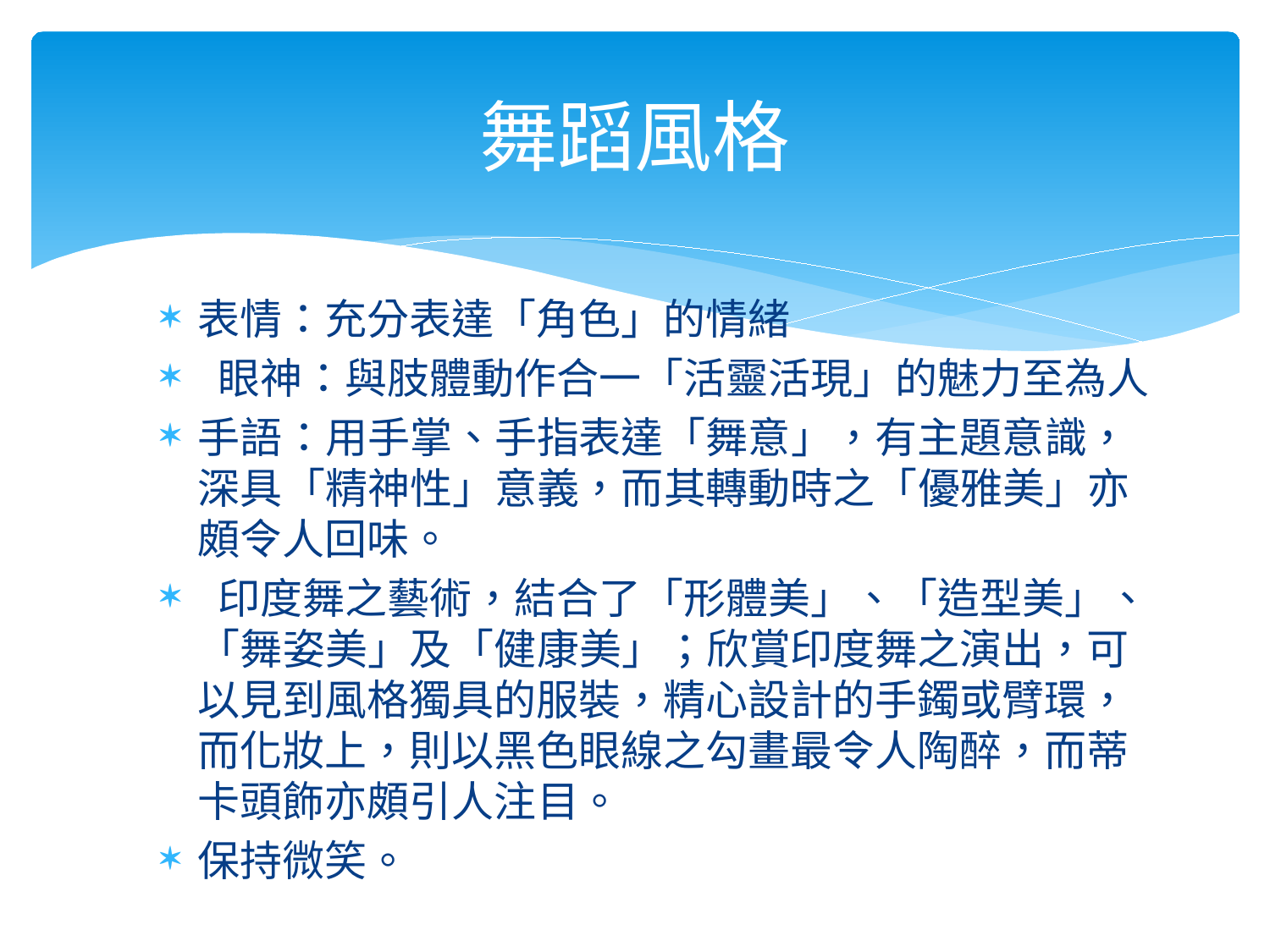

# 舞蹈風格
表情：充分表達「角色」的情緒
 眼神：與肢體動作合一「活靈活現」的魅力至為人
手語：用手掌、手指表達「舞意」，有主題意識，深具「精神性」意義，而其轉動時之「優雅美」亦頗令人回味。
 印度舞之藝術，結合了「形體美」、「造型美」、「舞姿美」及「健康美」；欣賞印度舞之演出，可以見到風格獨具的服裝，精心設計的手鐲或臂環，而化妝上，則以黑色眼線之勾畫最令人陶醉，而蒂卡頭飾亦頗引人注目。
保持微笑。